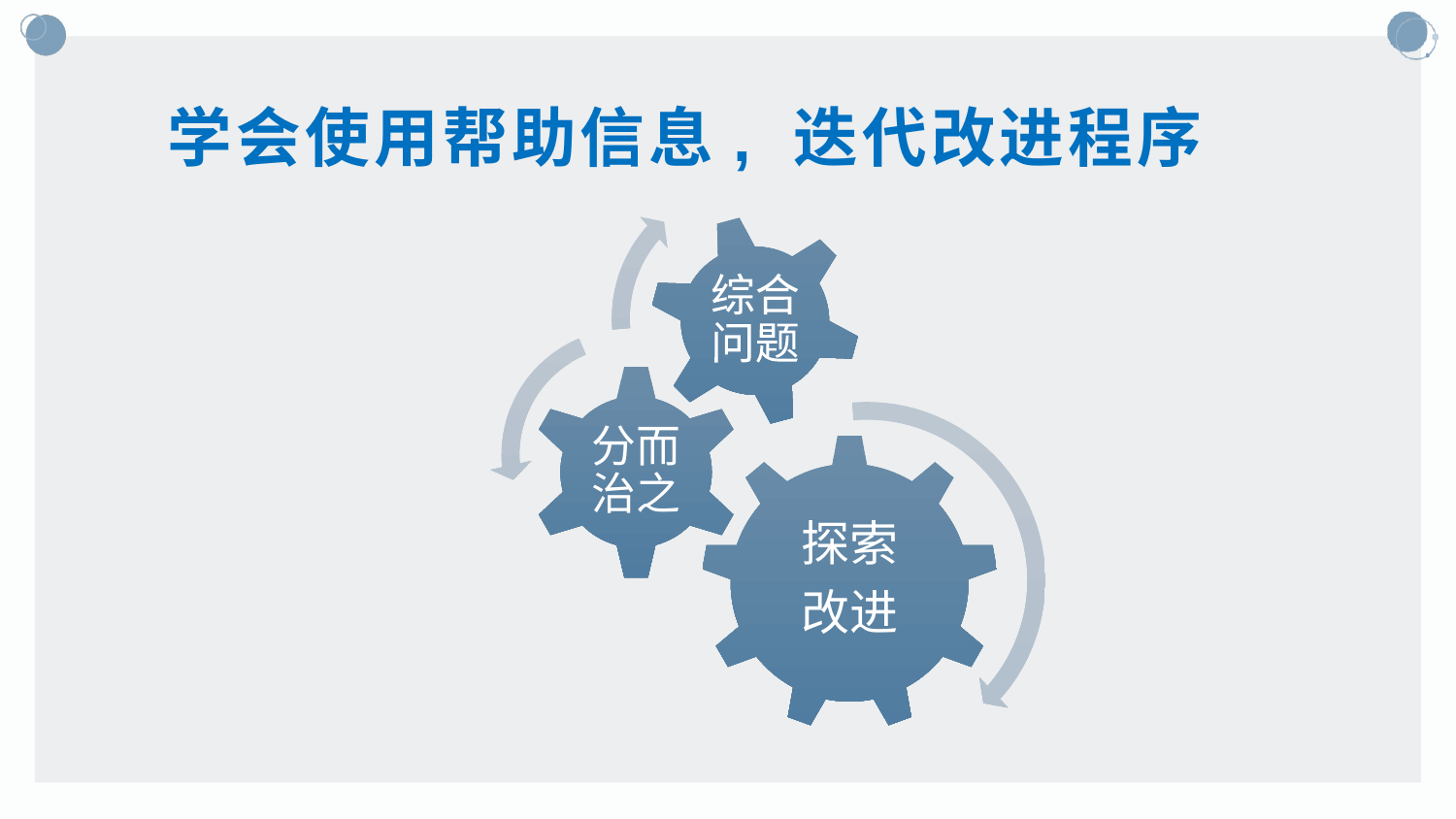

# 学会使用帮助信息, 迭代改进程序
探索
改进
分而治之
综合问题